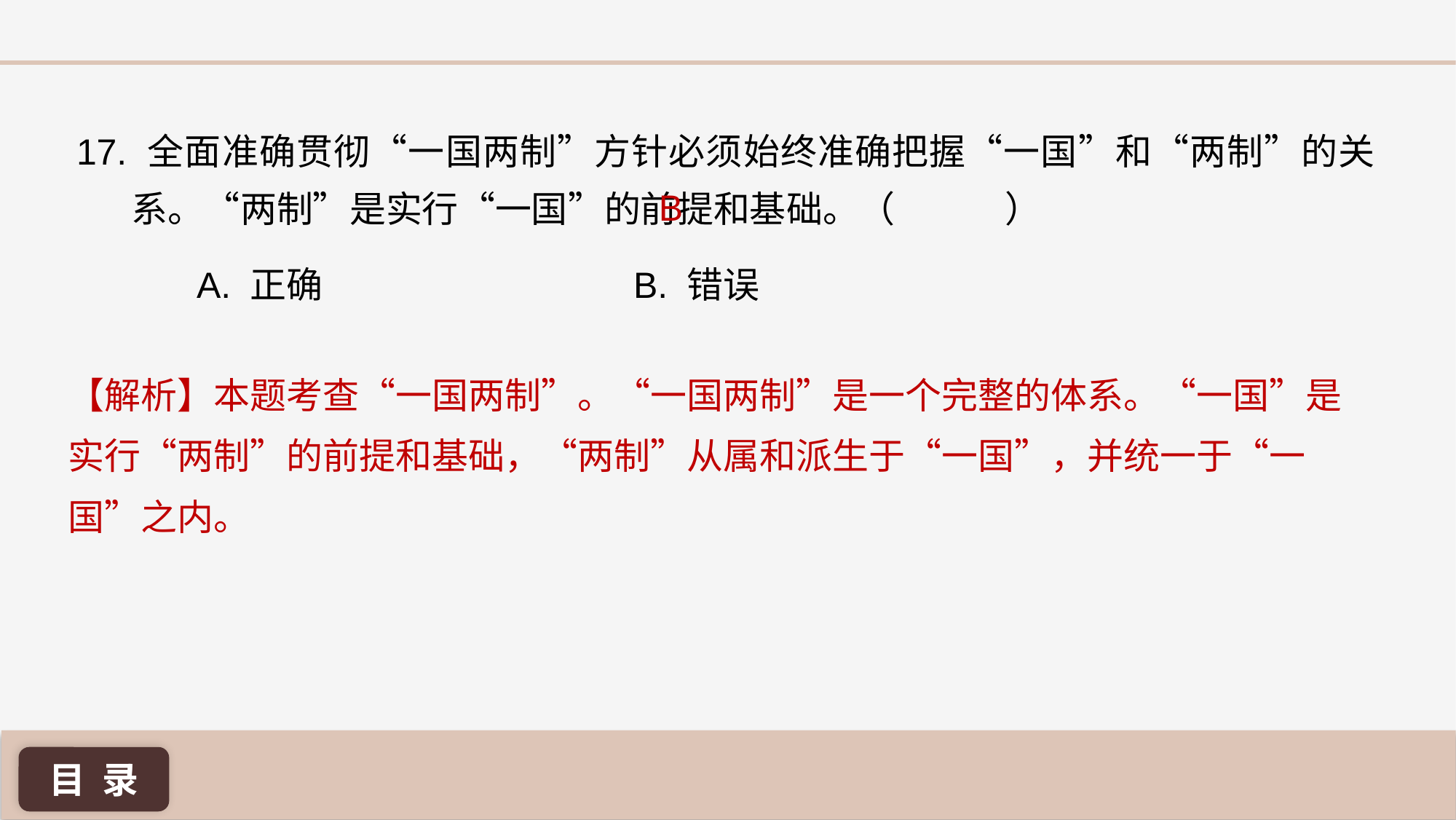

17. 全面准确贯彻“一国两制”方针必须始终准确把握“一国”和“两制”的关系。“两制”是实行“一国”的前提和基础。（ 	）
B
A. 正确 			B. 错误
【解析】本题考查“一国两制”。“一国两制”是一个完整的体系。“一国”是实行“两制”的前提和基础，“两制”从属和派生于“一国”，并统一于“一国”之内。